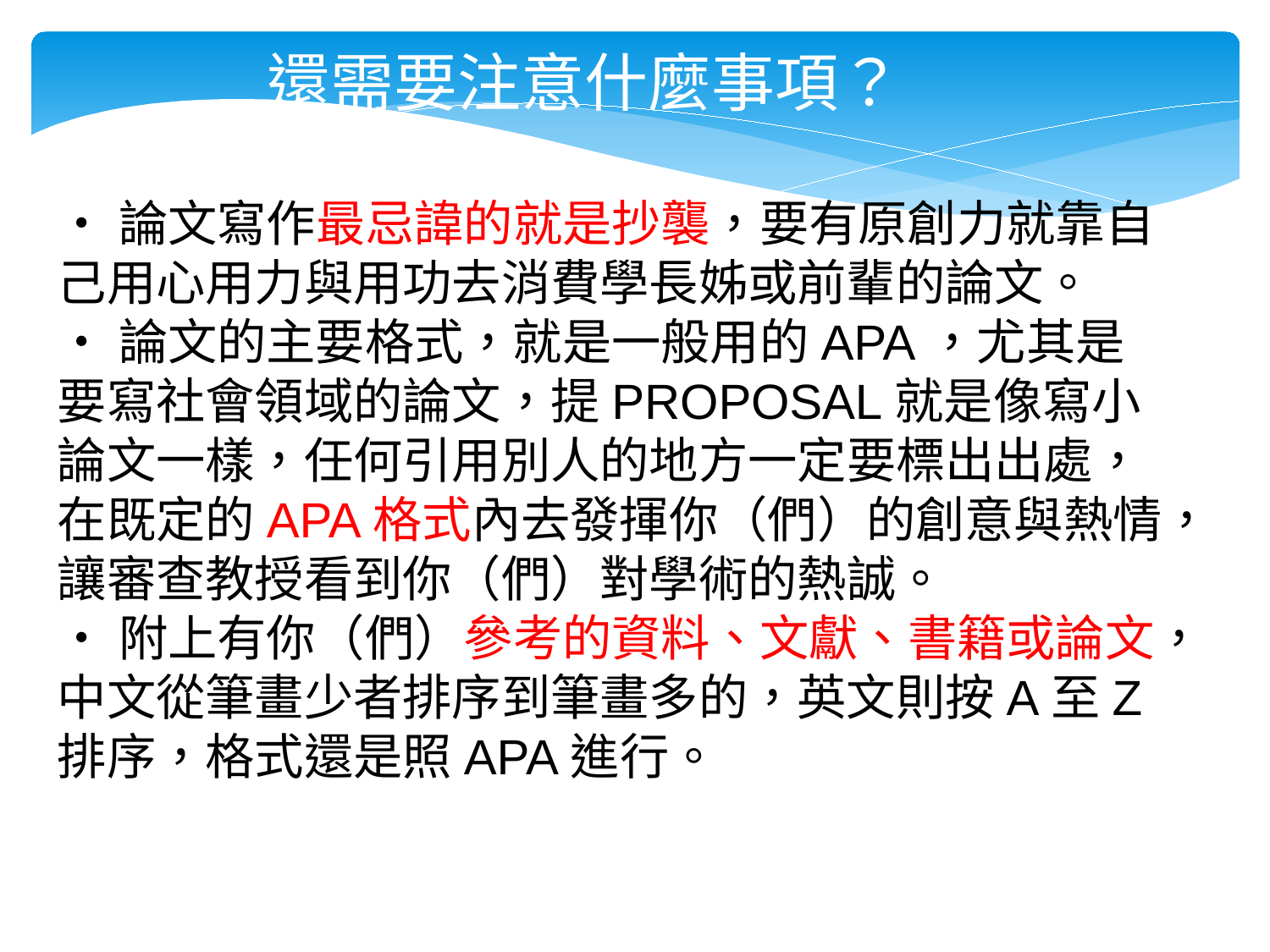

還需要注意什麼事項？
‧論文寫作最忌諱的就是抄襲，要有原創力就靠自己用心用力與用功去消費學長姊或前輩的論文。
‧論文的主要格式，就是一般用的APA，尤其是要寫社會領域的論文，提PROPOSAL就是像寫小論文一樣，任何引用別人的地方一定要標出出處，在既定的APA格式內去發揮你（們）的創意與熱情，讓審查教授看到你（們）對學術的熱誠。
‧附上有你（們）參考的資料、文獻、書籍或論文，中文從筆畫少者排序到筆畫多的，英文則按A至Z排序，格式還是照APA進行。